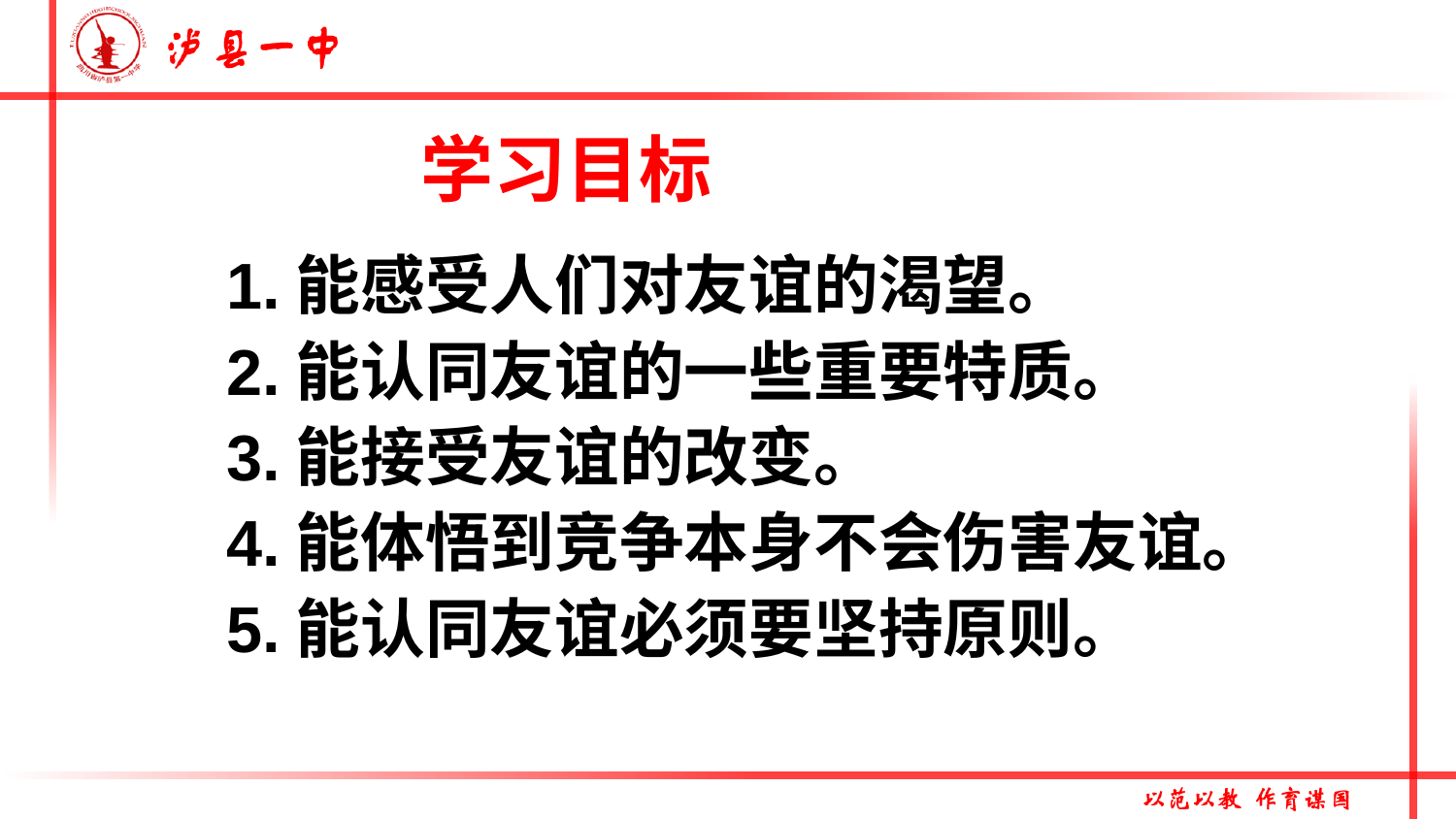

学习目标
1.能感受人们对友谊的渴望。
2.能认同友谊的一些重要特质。
3.能接受友谊的改变。
4.能体悟到竞争本身不会伤害友谊。
5.能认同友谊必须要坚持原则。